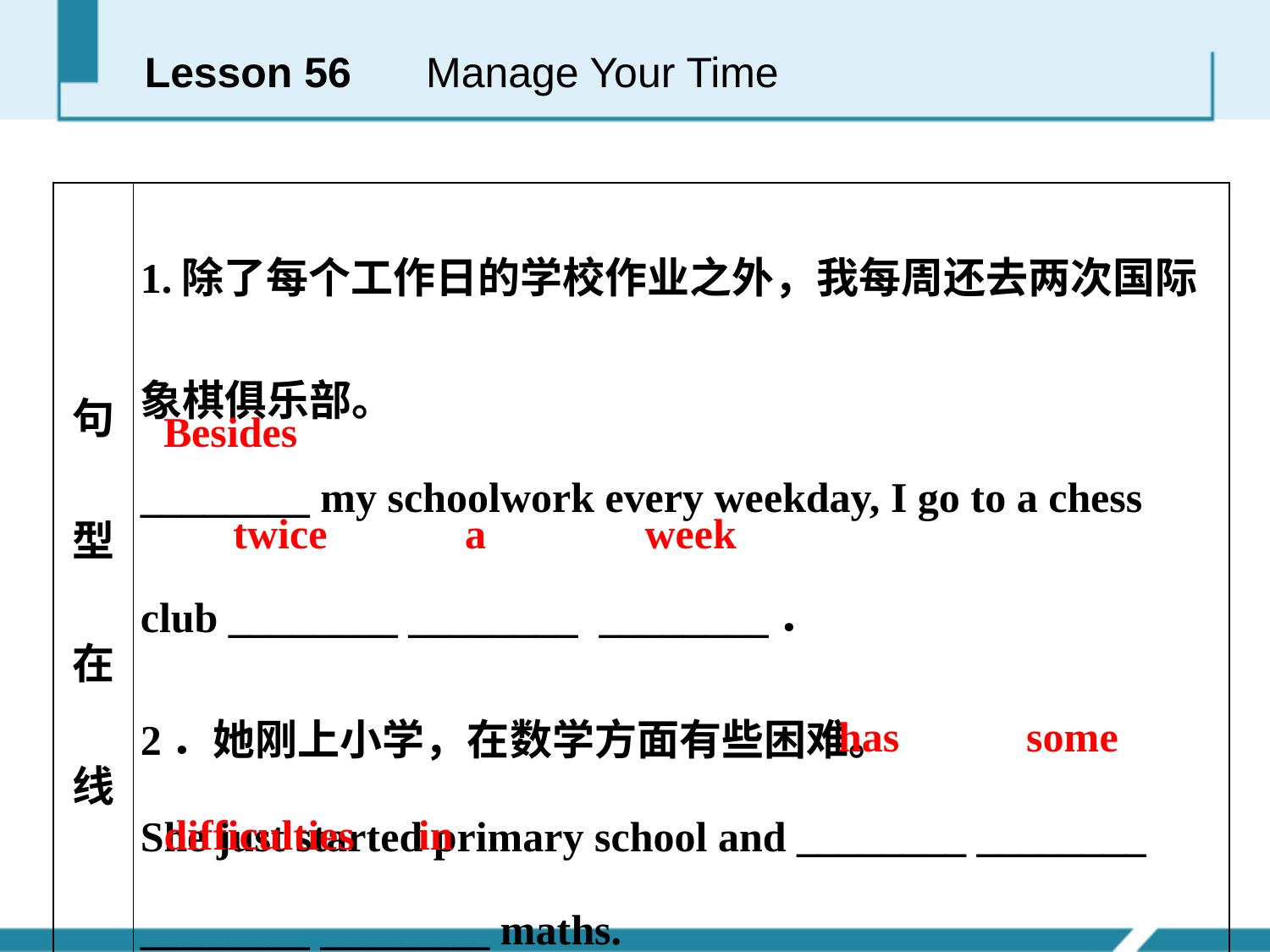

Lesson 56 　Manage Your Time
| 句型在线 | 1.除了每个工作日的学校作业之外，我每周还去两次国际象棋俱乐部。 \_\_\_\_\_\_\_\_ my schoolwork every weekday, I go to a chess club \_\_\_\_\_\_\_\_ \_\_\_\_\_\_\_\_ \_\_\_\_\_\_\_\_． 2．她刚上小学，在数学方面有些困难。 She just started primary school and \_\_\_\_\_\_\_\_ \_\_\_\_\_\_\_\_ \_\_\_\_\_\_\_\_ \_\_\_\_\_\_\_\_ maths. |
| --- | --- |
Besides
twice             a               week
has            some
difficulties      in